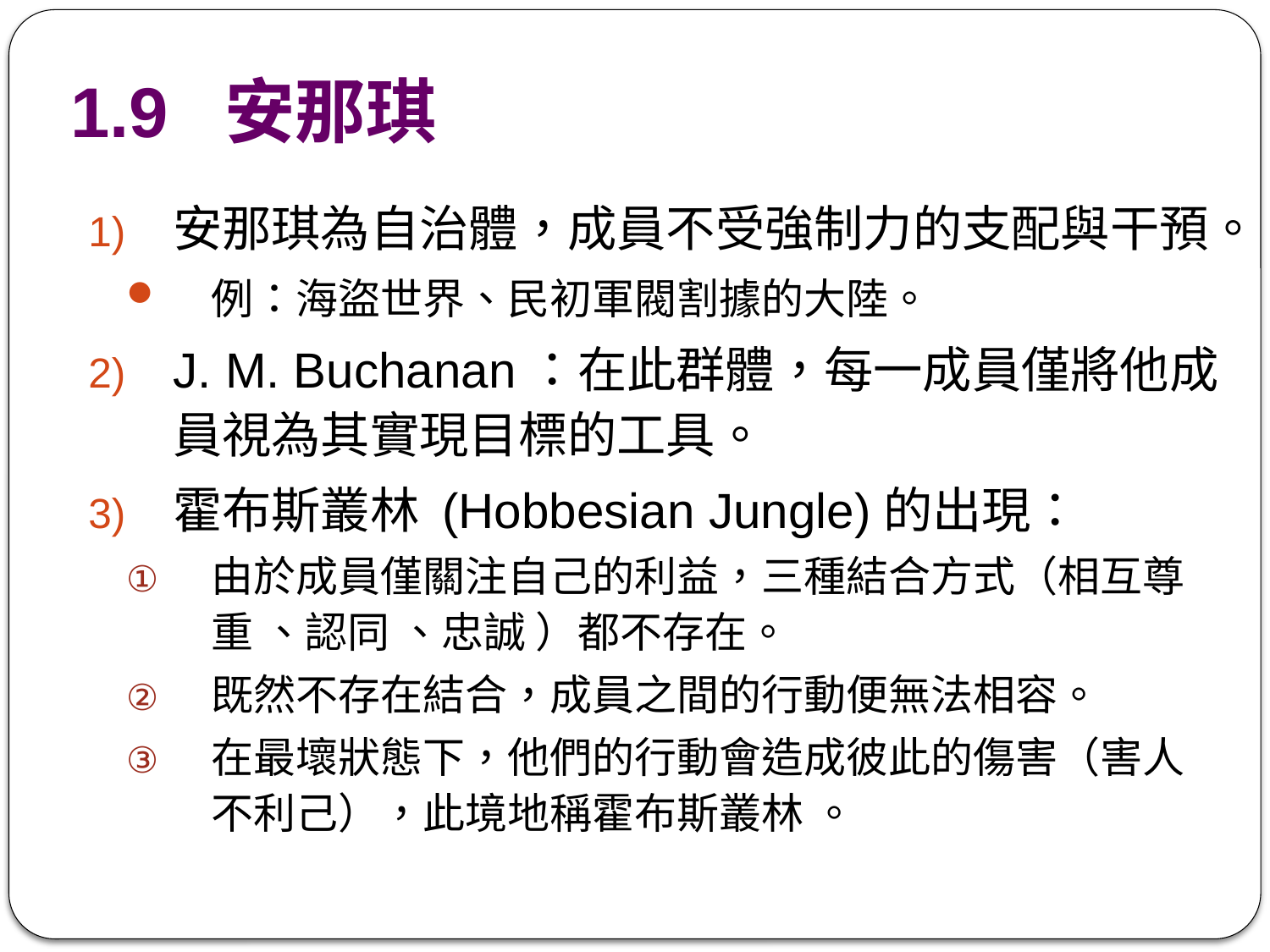

# 1.9  安那琪
安那琪為自治體，成員不受強制力的支配與干預。
例：海盜世界、民初軍閥割據的大陸。
J. M. Buchanan：在此群體，每一成員僅將他成員視為其實現目標的工具。
霍布斯叢林 (Hobbesian Jungle)的出現：
由於成員僅關注自己的利益，三種結合方式（相互尊重 、認同 、忠誠 ）都不存在。
既然不存在結合，成員之間的行動便無法相容。
在最壞狀態下，他們的行動會造成彼此的傷害（害人不利己），此境地稱霍布斯叢林 。
12